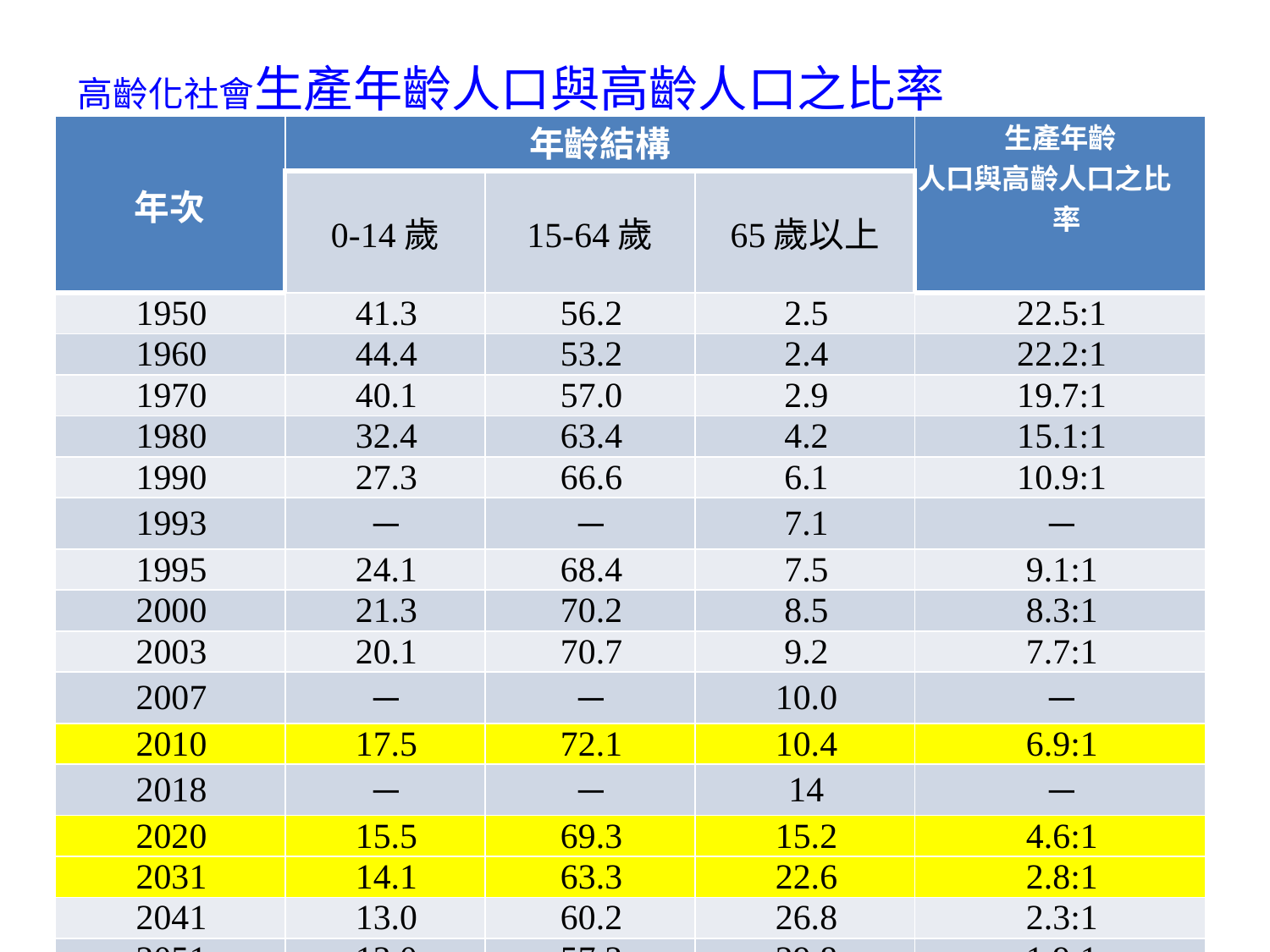

高齡化社會生產年齡人口與高齡人口之比率
| 年次 | 年齡結構 |  |  | 生產年齡 人口與高齡人口之比 率 |
| --- | --- | --- | --- | --- |
|  | 0-14歲 | 15-64歲 | 65歲以上 |  |
| 1950 | 41.3 | 56.2 | 2.5 | 22.5:1 |
| 1960 | 44.4 | 53.2 | 2.4 | 22.2:1 |
| 1970 | 40.1 | 57.0 | 2.9 | 19.7:1 |
| 1980 | 32.4 | 63.4 | 4.2 | 15.1:1 |
| 1990 | 27.3 | 66.6 | 6.1 | 10.9:1 |
| 1993 | － | － | 7.1 | － |
| 1995 | 24.1 | 68.4 | 7.5 | 9.1:1 |
| 2000 | 21.3 | 70.2 | 8.5 | 8.3:1 |
| 2003 | 20.1 | 70.7 | 9.2 | 7.7:1 |
| 2007 | － | － | 10.0 | － |
| 2010 | 17.5 | 72.1 | 10.4 | 6.9:1 |
| 2018 | － | － | 14 | － |
| 2020 | 15.5 | 69.3 | 15.2 | 4.6:1 |
| 2031 | 14.1 | 63.3 | 22.6 | 2.8:1 |
| 2041 | 13.0 | 60.2 | 26.8 | 2.3:1 |
| 2051 | 13.0 | 57.3 | 29.8 | 1.9:1 |
| 資料來源：本研究整理，參考孫得雄「台灣的少子高齡化」『エイジング少子、高齡社會的情報誌AGING2005年春号』内閣府高齡社會対策担当編集協力與內政部主計處網站 |  |  |  |  |